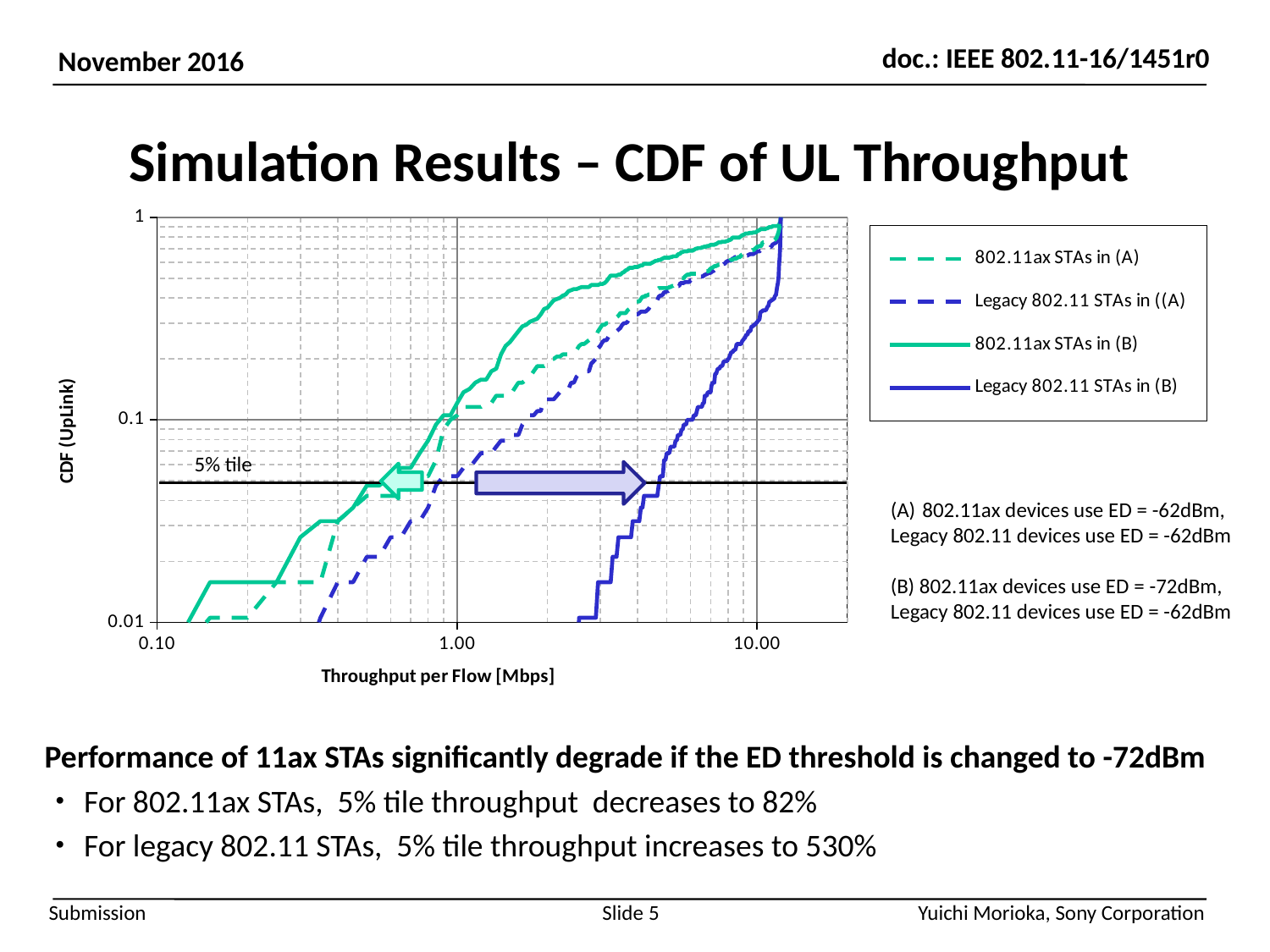

# Simulation Results – CDF of UL Throughput

### Chart

| Category | 802.11ax STAs in (A) | Legacy 802.11 STAs in ((A) | 802.11ax STAs in (B) | Legacy 802.11 STAs in (B) |
|---|---|---|---|---|
5% tile

802.11ax devices use ED = -62dBm,
Legacy 802.11 devices use ED = -62dBm

(B) 802.11ax devices use ED = -72dBm,
Legacy 802.11 devices use ED = -62dBm
Performance of 11ax STAs significantly degrade if the ED threshold is changed to -72dBm
・For 802.11ax STAs,  5% tile throughput  decreases to 82%
・For legacy 802.11 STAs,  5% tile throughput increases to 530%
Slide 5